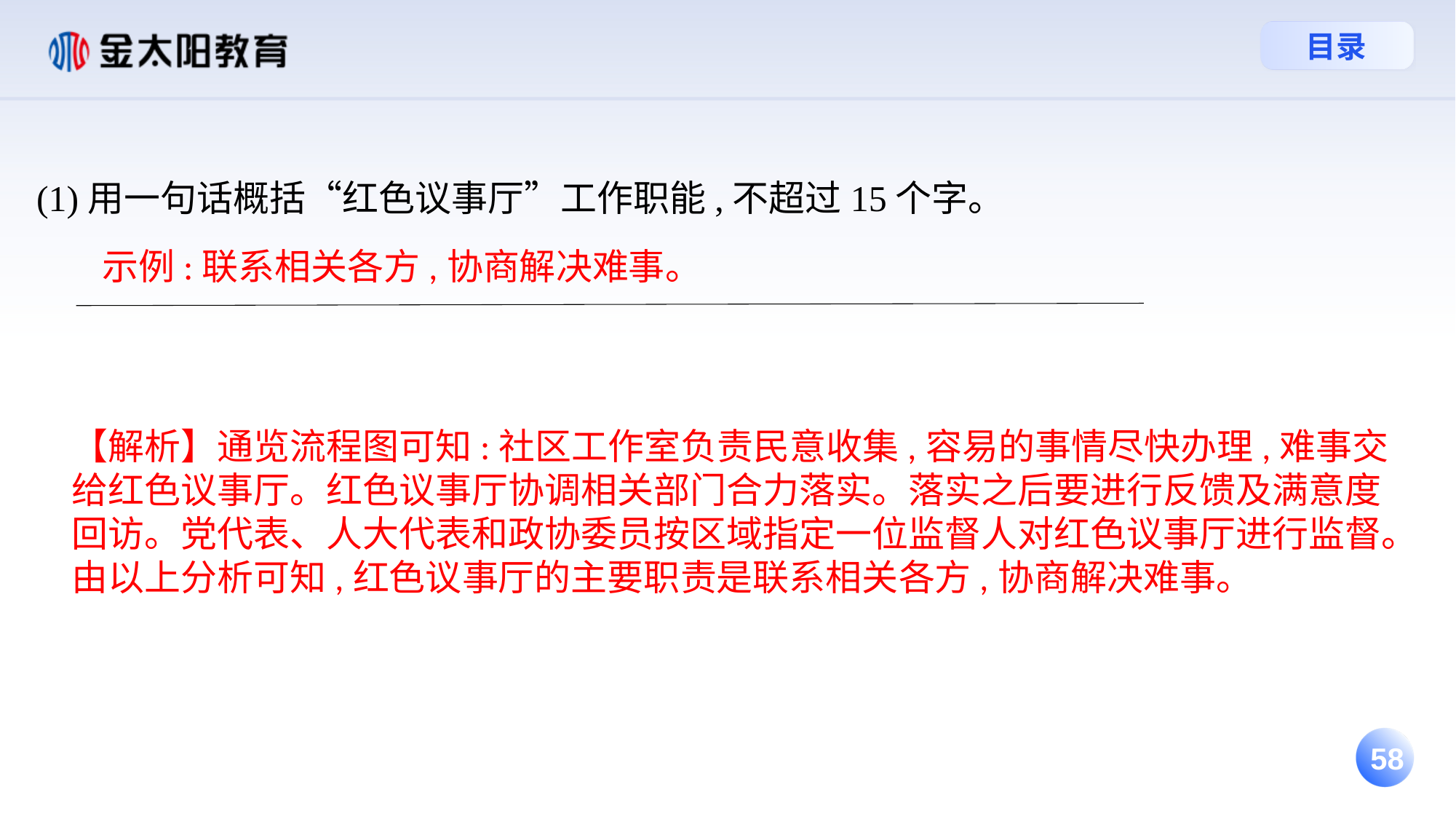

(1)用一句话概括“红色议事厅”工作职能,不超过15个字。

示例:联系相关各方,协商解决难事。
【解析】通览流程图可知:社区工作室负责民意收集,容易的事情尽快办理,难事交给红色议事厅。红色议事厅协调相关部门合力落实。落实之后要进行反馈及满意度回访。党代表、人大代表和政协委员按区域指定一位监督人对红色议事厅进行监督。由以上分析可知,红色议事厅的主要职责是联系相关各方,协商解决难事。